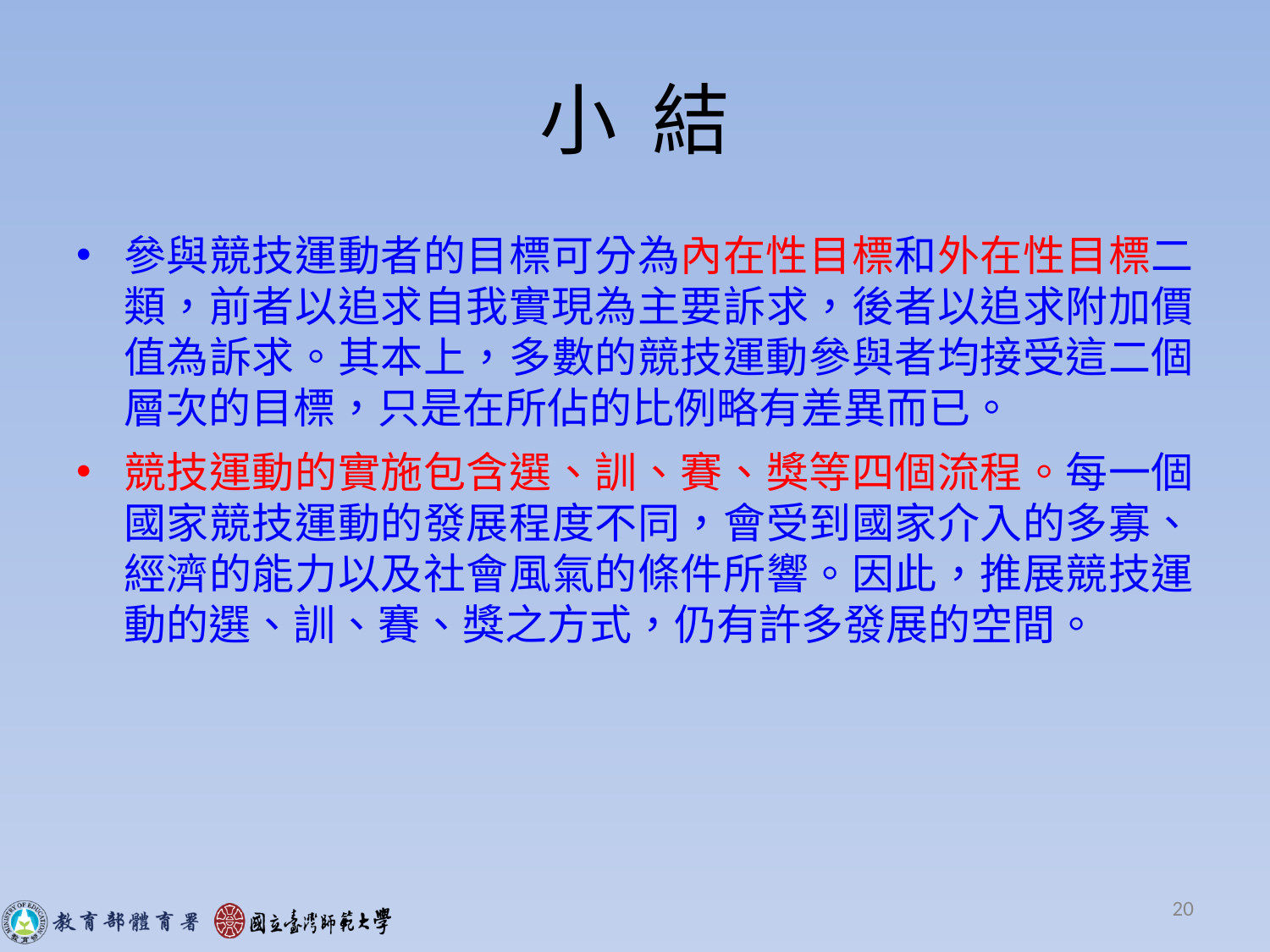

# 小  結
參與競技運動者的目標可分為內在性目標和外在性目標二類，前者以追求自我實現為主要訴求，後者以追求附加價值為訴求。其本上，多數的競技運動參與者均接受這二個層次的目標，只是在所佔的比例略有差異而已。
競技運動的實施包含選、訓、賽、獎等四個流程。每一個國家競技運動的發展程度不同，會受到國家介入的多寡、經濟的能力以及社會風氣的條件所響。因此，推展競技運動的選、訓、賽、獎之方式，仍有許多發展的空間。

20